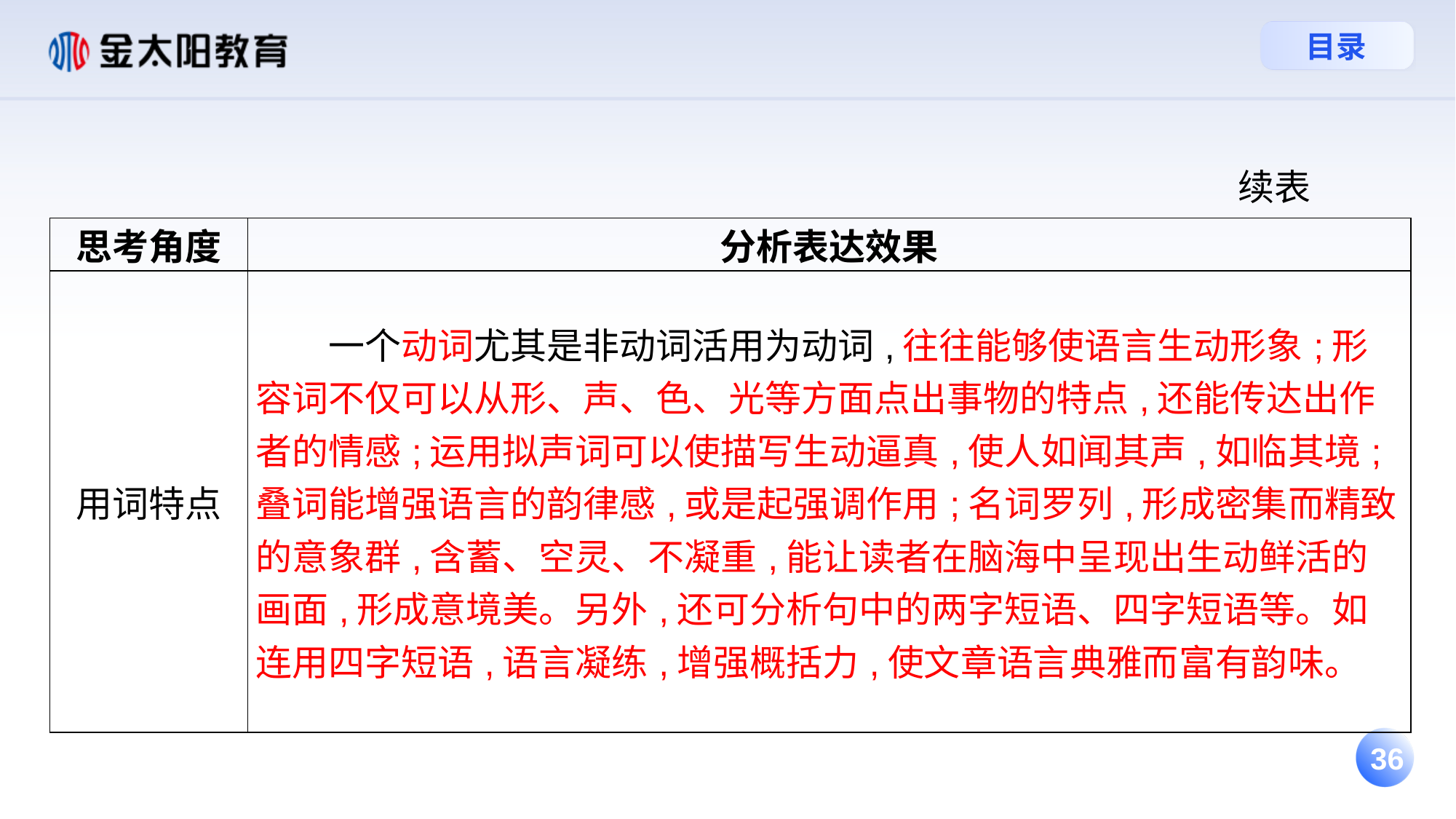

续表

| 思考角度 | 分析表达效果 |
| --- | --- |
| 用词特点 | 一个动词尤其是非动词活用为动词,往往能够使语言生动形象;形容词不仅可以从形、声、色、光等方面点出事物的特点,还能传达出作者的情感;运用拟声词可以使描写生动逼真,使人如闻其声,如临其境;叠词能增强语言的韵律感,或是起强调作用;名词罗列,形成密集而精致的意象群,含蓄、空灵、不凝重,能让读者在脑海中呈现出生动鲜活的画面,形成意境美。另外,还可分析句中的两字短语、四字短语等。如连用四字短语,语言凝练,增强概括力,使文章语言典雅而富有韵味。 |